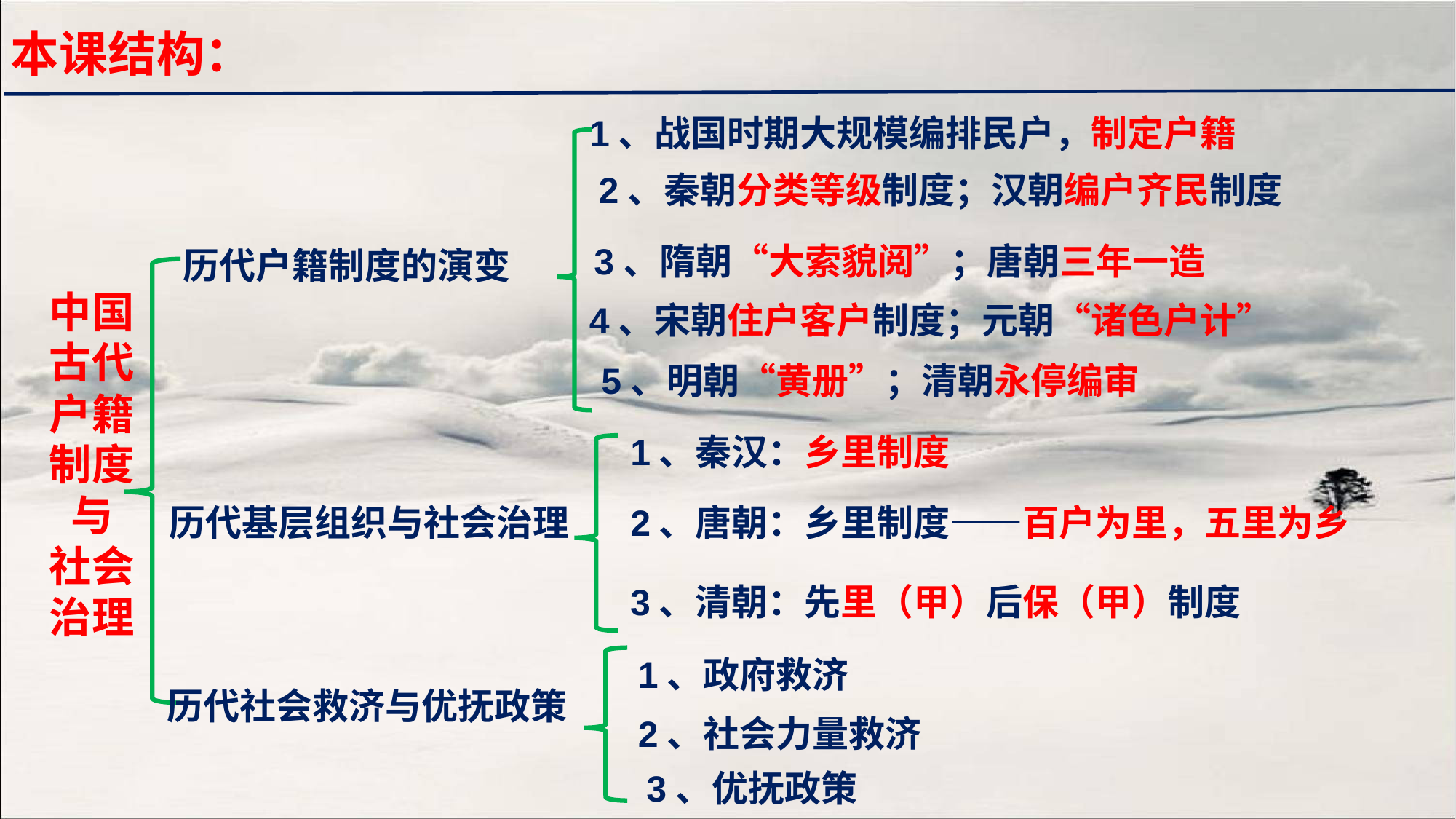

本课结构：
1、战国时期大规模编排民户，制定户籍

2、秦朝分类等级制度；汉朝编户齐民制度
中国
古代户籍制度与
社会治理
3、隋朝“大索貌阅”；唐朝三年一造
历代户籍制度的演变

4、宋朝住户客户制度；元朝“诸色户计”
5、明朝“黄册”；清朝永停编审
1、秦汉：乡里制度

2、唐朝：乡里制度——百户为里，五里为乡
历代基层组织与社会治理
3、清朝：先里（甲）后保（甲）制度
1、政府救济

历代社会救济与优抚政策
2、社会力量救济
3、优抚政策